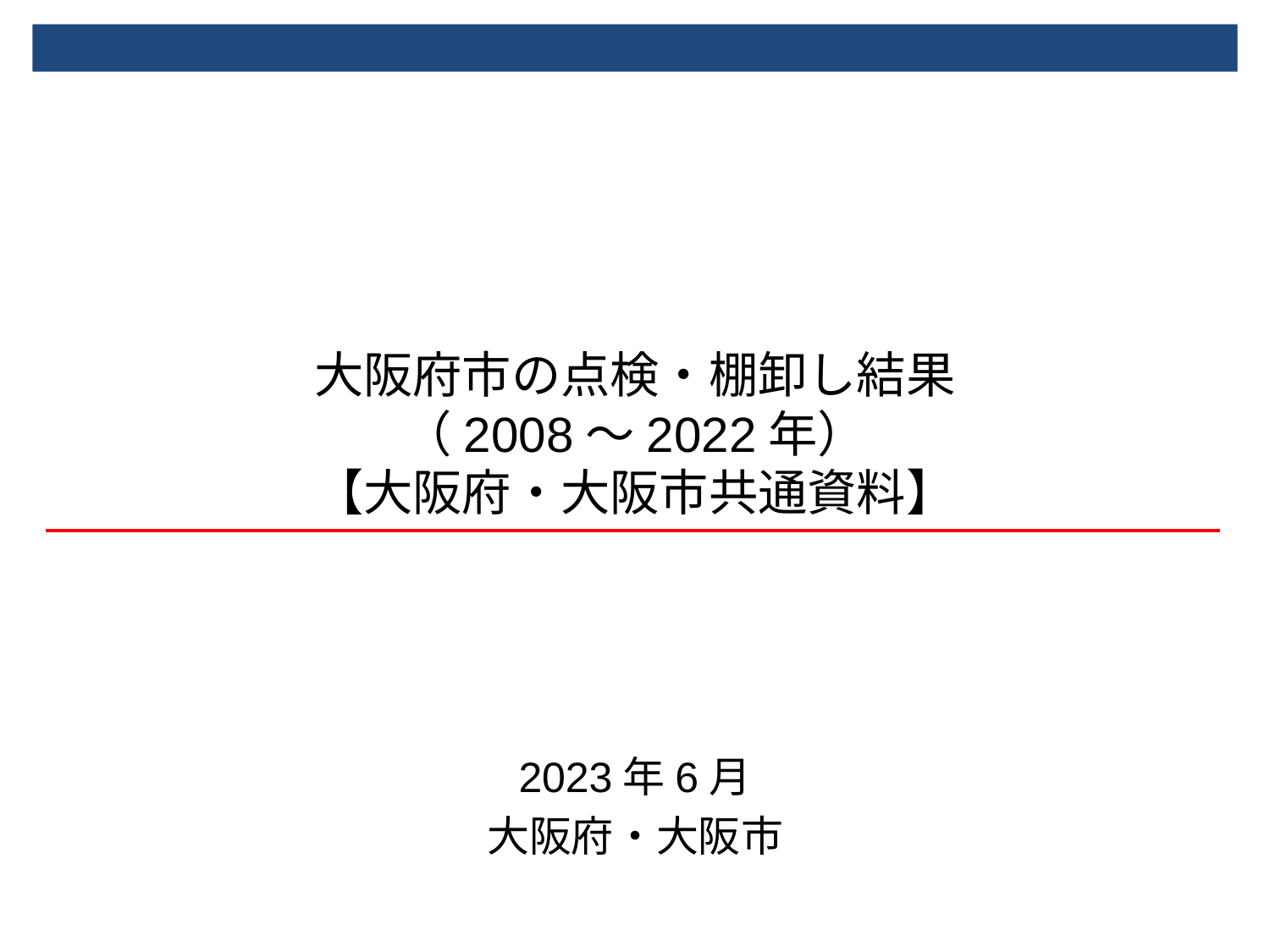

# 大阪府市の点検・棚卸し結果 （2008～2022年） 【大阪府・大阪市共通資料】
2023年6月
大阪府・大阪市